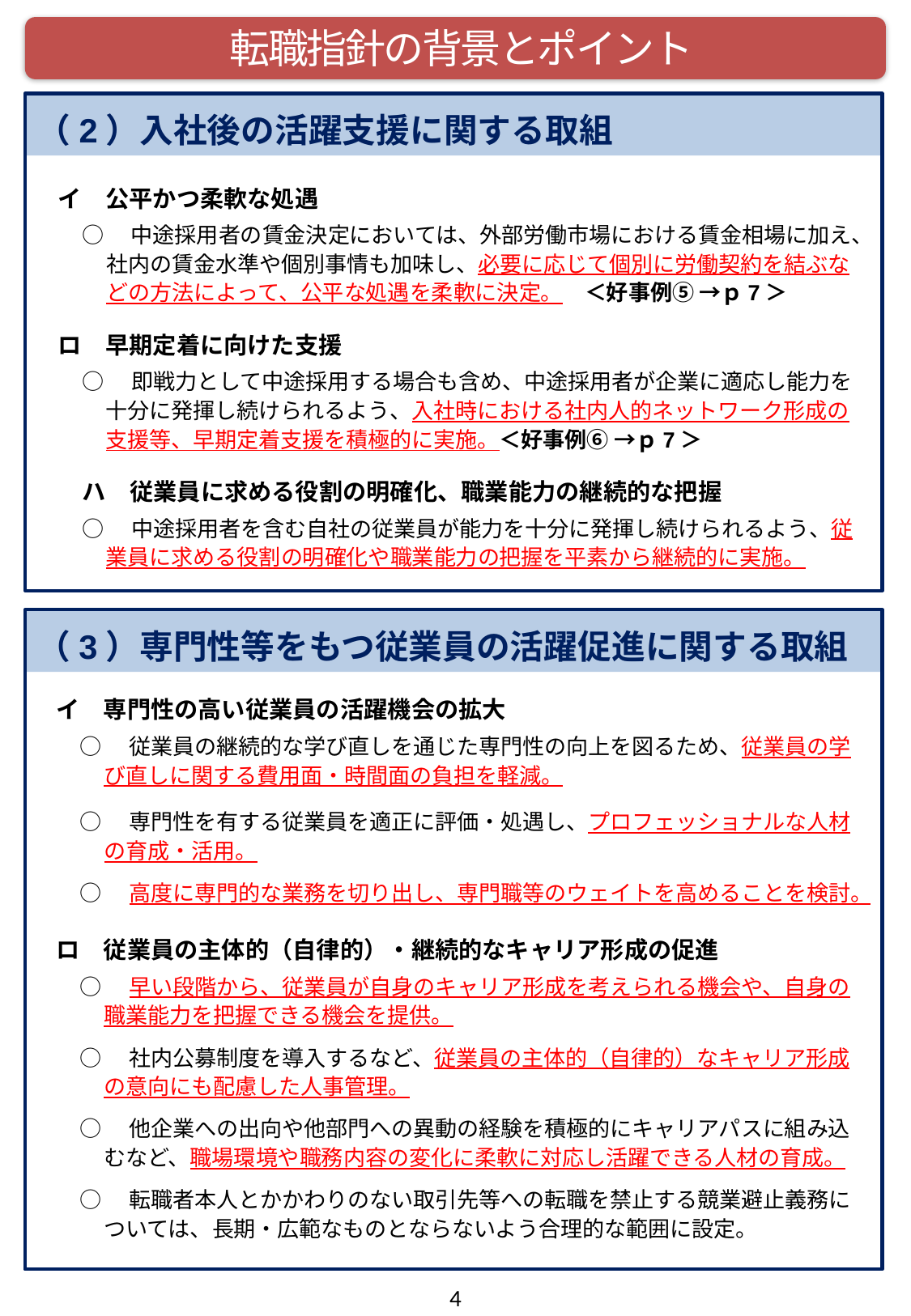

転職指針の背景とポイント
（2）入社後の活躍支援に関する取組

イ　公平かつ柔軟な処遇
○　中途採用者の賃金決定においては、外部労働市場における賃金相場に加え、社内の賃金水準や個別事情も加味し、必要に応じて個別に労働契約を結ぶなどの方法によって、公平な処遇を柔軟に決定。　＜好事例⑤ →ｐ7＞

ロ　早期定着に向けた支援
○　即戦力として中途採用する場合も含め、中途採用者が企業に適応し能力を十分に発揮し続けられるよう、入社時における社内人的ネットワーク形成の支援等、早期定着支援を積極的に実施。＜好事例⑥ →ｐ7＞

ハ　従業員に求める役割の明確化、職業能力の継続的な把握
○　中途採用者を含む自社の従業員が能力を十分に発揮し続けられるよう、従業員に求める役割の明確化や職業能力の把握を平素から継続的に実施。

（3）専門性等をもつ従業員の活躍促進に関する取組
イ　専門性の高い従業員の活躍機会の拡大
○　従業員の継続的な学び直しを通じた専門性の向上を図るため、従業員の学び直しに関する費用面・時間面の負担を軽減。

○　専門性を有する従業員を適正に評価・処遇し、プロフェッショナルな人材の育成・活用。

○　高度に専門的な業務を切り出し、専門職等のウェイトを高めることを検討。

ロ　従業員の主体的（自律的）・継続的なキャリア形成の促進
○　早い段階から、従業員が自身のキャリア形成を考えられる機会や、自身の職業能力を把握できる機会を提供。

○　社内公募制度を導入するなど、従業員の主体的（自律的）なキャリア形成の意向にも配慮した人事管理。

○　他企業への出向や他部門への異動の経験を積極的にキャリアパスに組み込むなど、職場環境や職務内容の変化に柔軟に対応し活躍できる人材の育成。

○　転職者本人とかかわりのない取引先等への転職を禁止する競業避止義務については、長期・広範なものとならないよう合理的な範囲に設定。
4